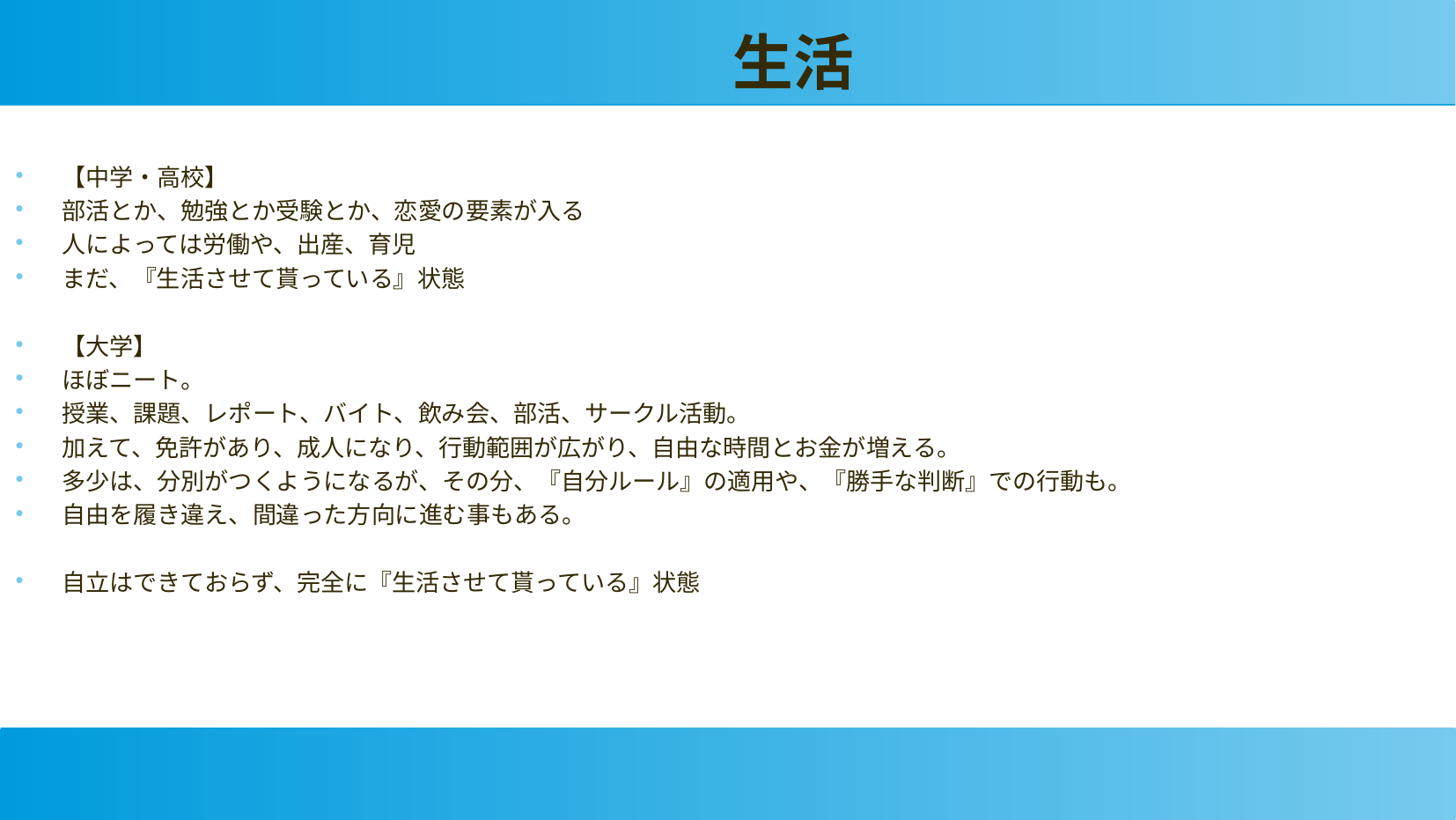

生活

【中学・高校】
部活とか、勉強とか受験とか、恋愛の要素が入る
人によっては労働や、出産、育児
まだ、『生活させて貰っている』状態

【大学】
ほぼニート。
授業、課題、レポート、バイト、飲み会、部活、サークル活動。
加えて、免許があり、成人になり、行動範囲が広がり、自由な時間とお金が増える。
多少は、分別がつくようになるが、その分、『自分ルール』の適用や、『勝手な判断』での行動も。
自由を履き違え、間違った方向に進む事もある。

自立はできておらず、完全に『生活させて貰っている』状態